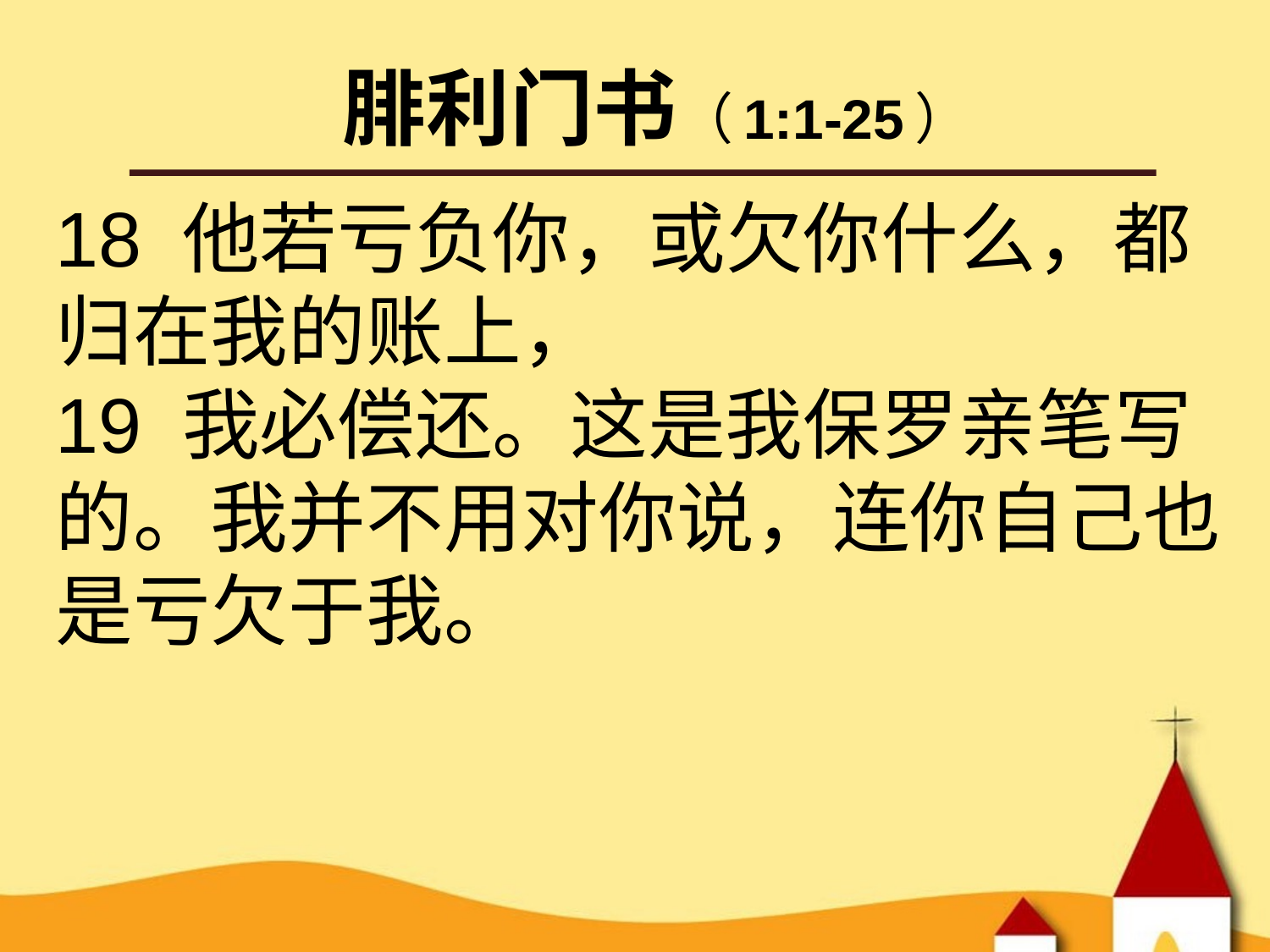

# 腓利门书（1:1-25）

18 他若亏负你，或欠你什么，都归在我的账上，
19 我必偿还。这是我保罗亲笔写的。我并不用对你说，连你自己也是亏欠于我。